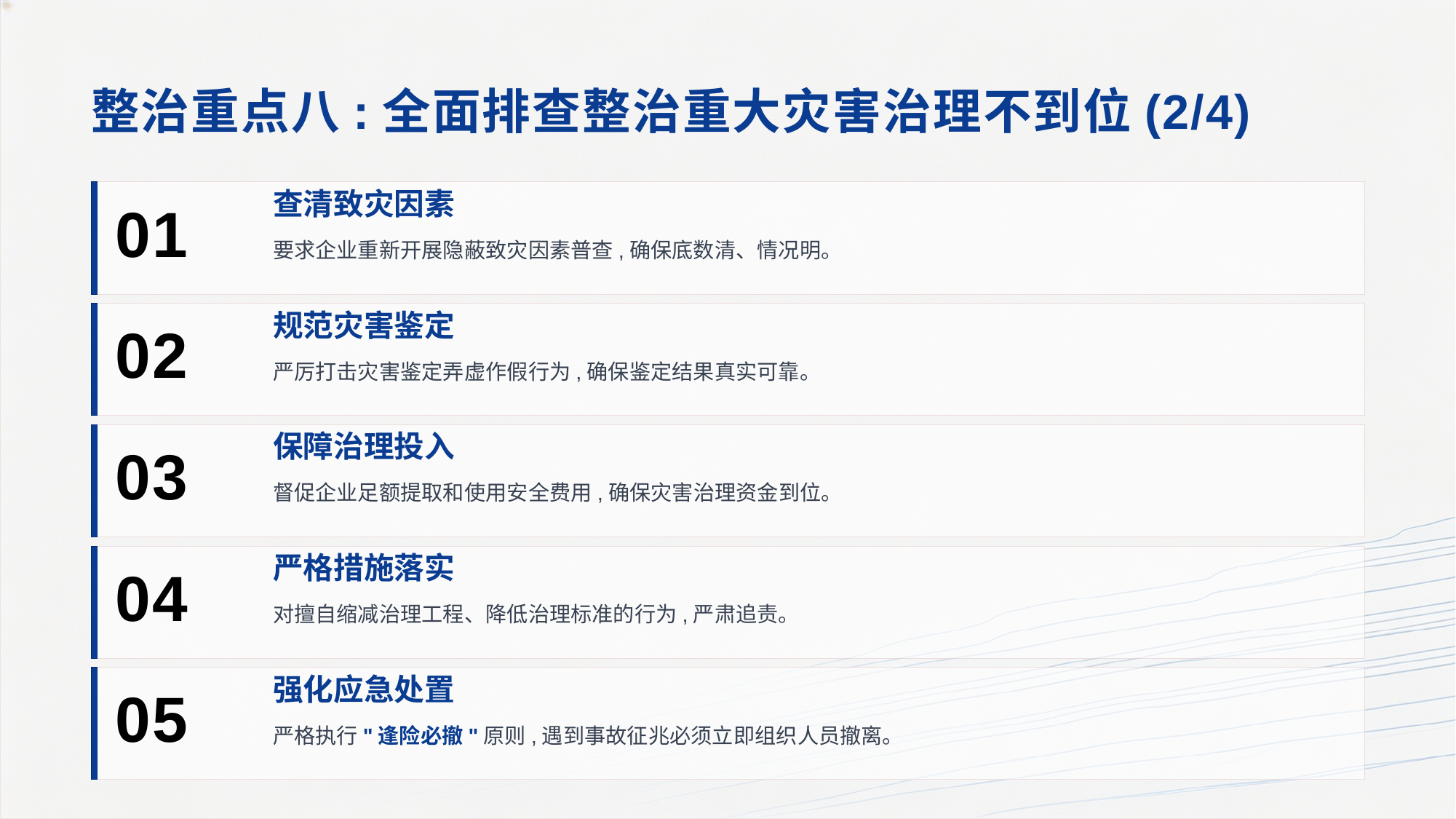

整治重点八:全面排查整治重大灾害治理不到位(2/4)

01
查清致灾因素
要求企业重新开展隐蔽致灾因素普查,确保底数清、情况明。

02
规范灾害鉴定
严厉打击灾害鉴定弄虚作假行为,确保鉴定结果真实可靠。

03
保障治理投入
督促企业足额提取和使用安全费用,确保灾害治理资金到位。

04
严格措施落实
对擅自缩减治理工程、降低治理标准的行为,严肃追责。

05
强化应急处置
严格执行"逢险必撤"原则,遇到事故征兆必须立即组织人员撤离。